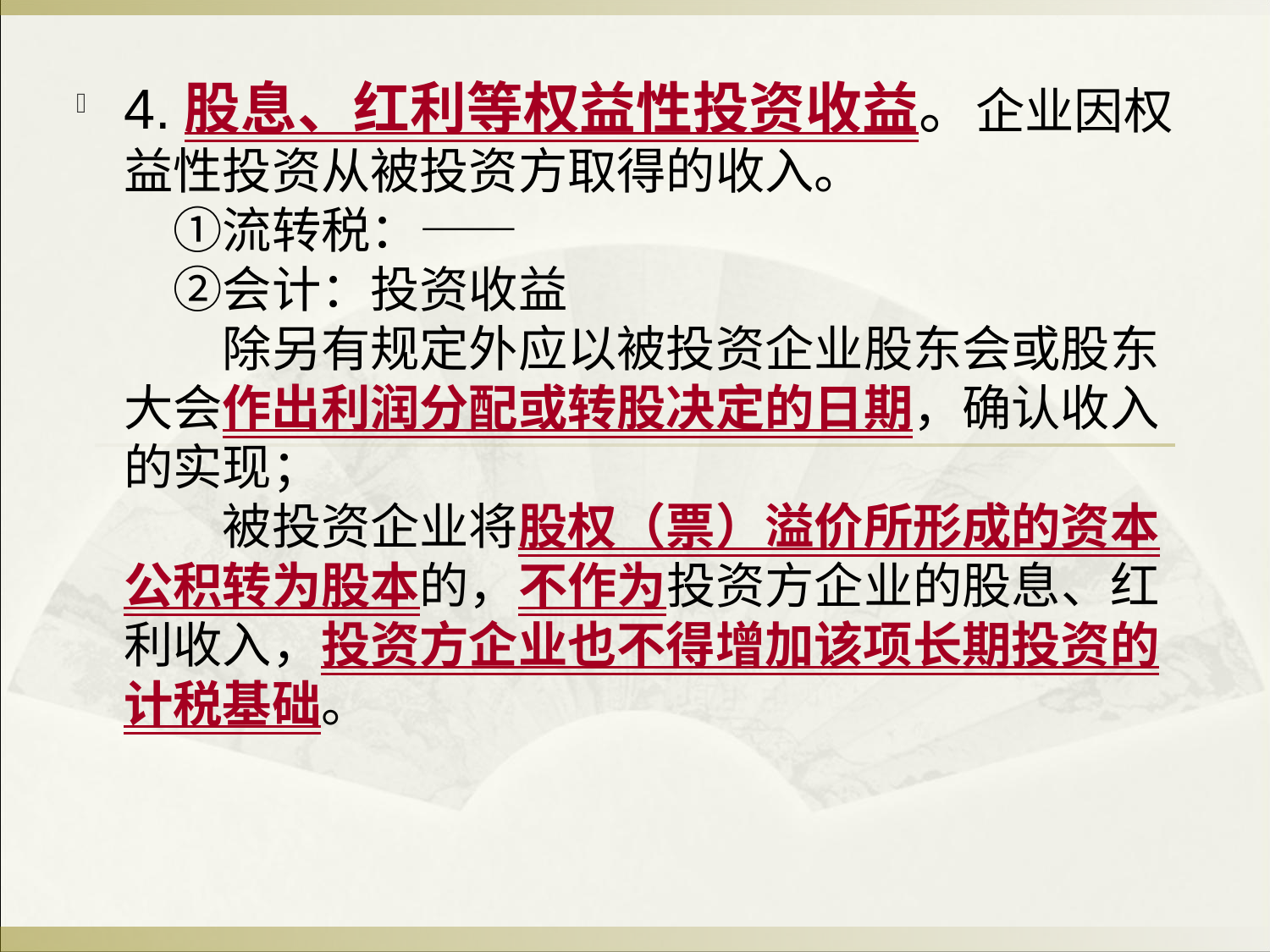

4.股息、红利等权益性投资收益。企业因权益性投资从被投资方取得的收入。
　①流转税：——
　②会计：投资收益
　　除另有规定外应以被投资企业股东会或股东大会作出利润分配或转股决定的日期，确认收入的实现；
　　被投资企业将股权（票）溢价所形成的资本公积转为股本的，不作为投资方企业的股息、红利收入，投资方企业也不得增加该项长期投资的计税基础。